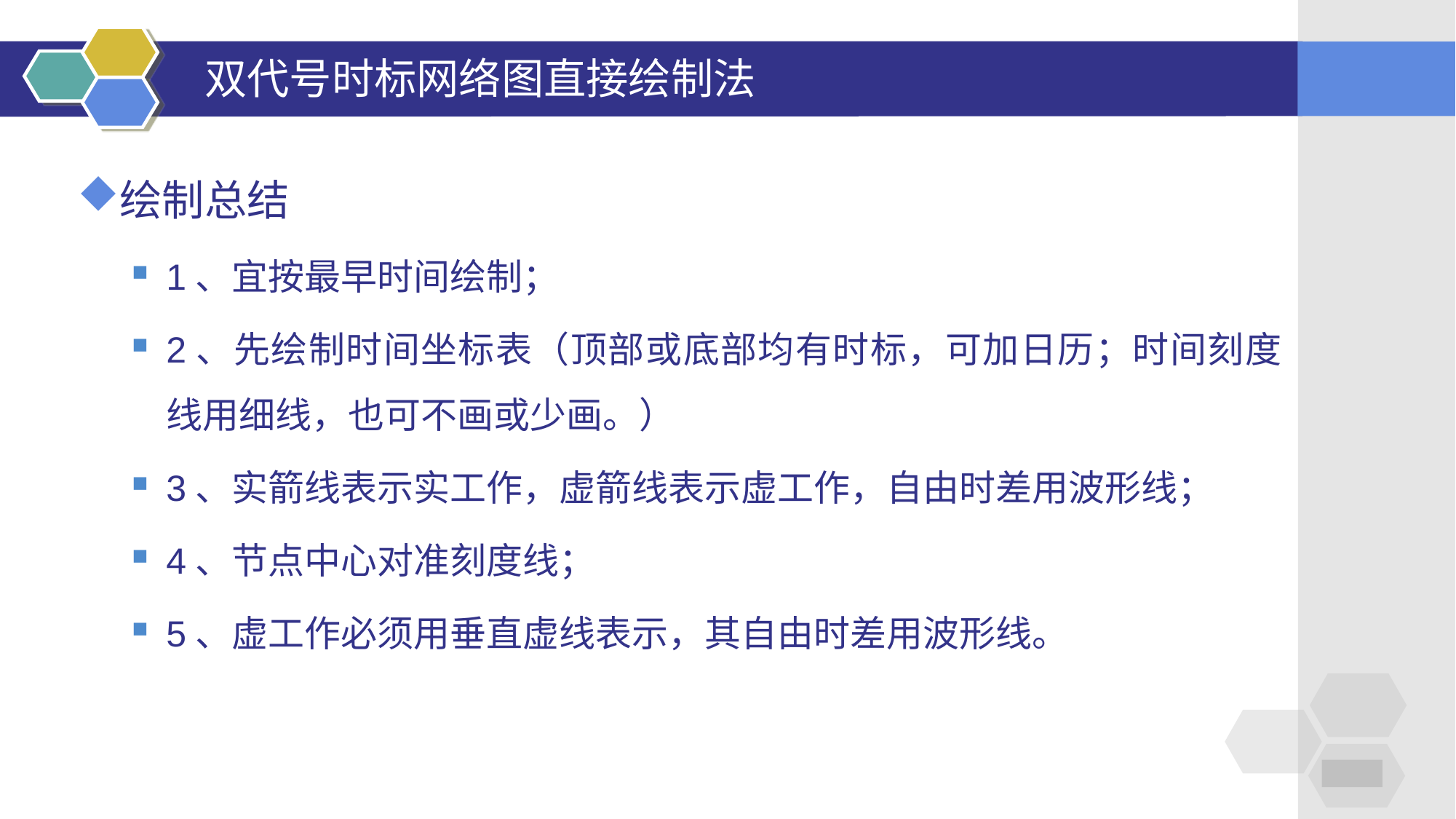

# 双代号时标网络图直接绘制法
绘制总结
1、宜按最早时间绘制；
2、先绘制时间坐标表（顶部或底部均有时标，可加日历；时间刻度线用细线，也可不画或少画。）
3、实箭线表示实工作，虚箭线表示虚工作，自由时差用波形线；
4、节点中心对准刻度线；
5、虚工作必须用垂直虚线表示，其自由时差用波形线。
6